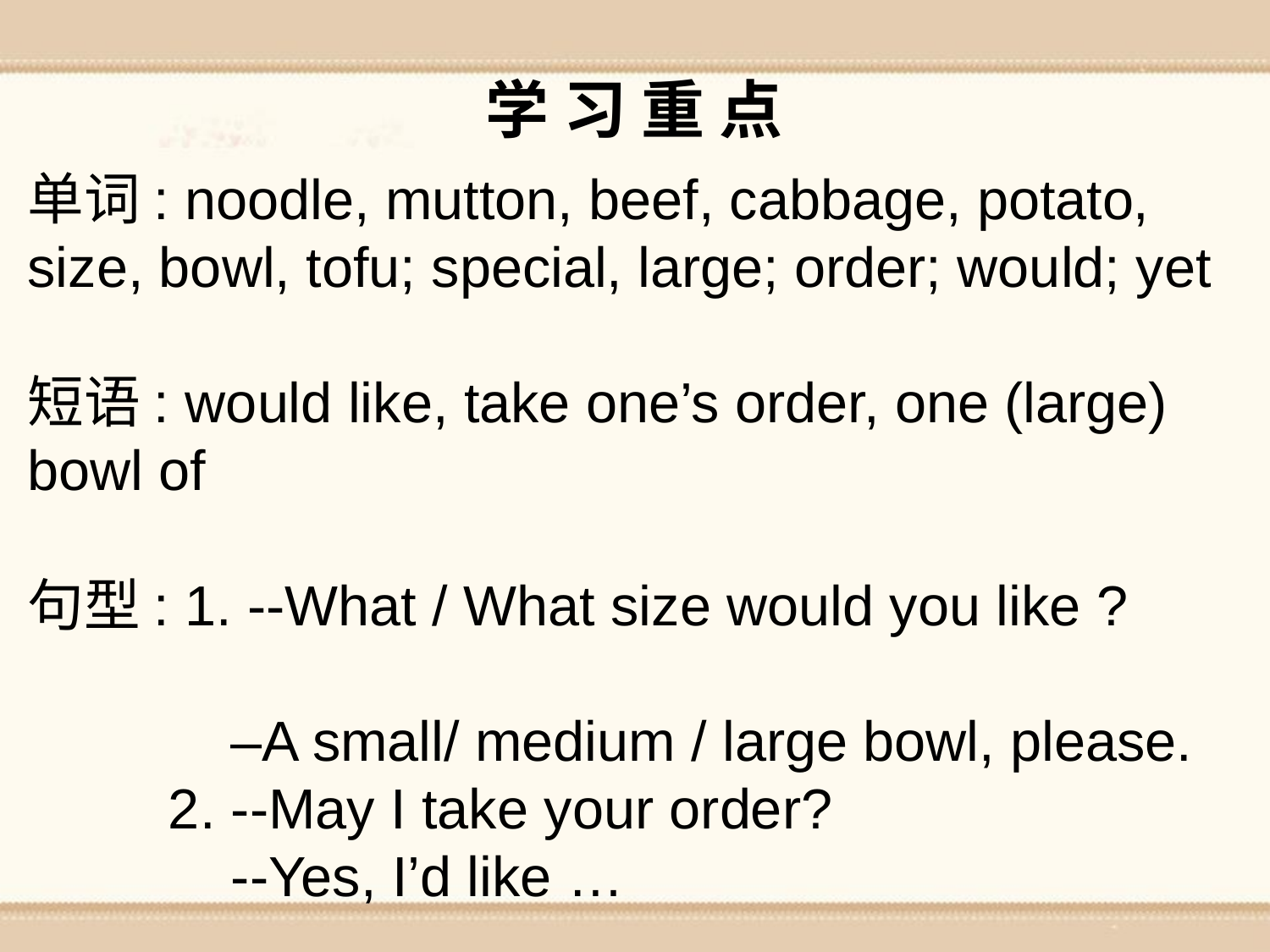

学 习 重 点
单词: noodle, mutton, beef, cabbage, potato, size, bowl, tofu; special, large; order; would; yet

短语: would like, take one’s order, one (large) bowl of

句型: 1. --What / What size would you like ?
             –A small/ medium / large bowl, please.
         2. --May I take your order?
             --Yes, I’d like …